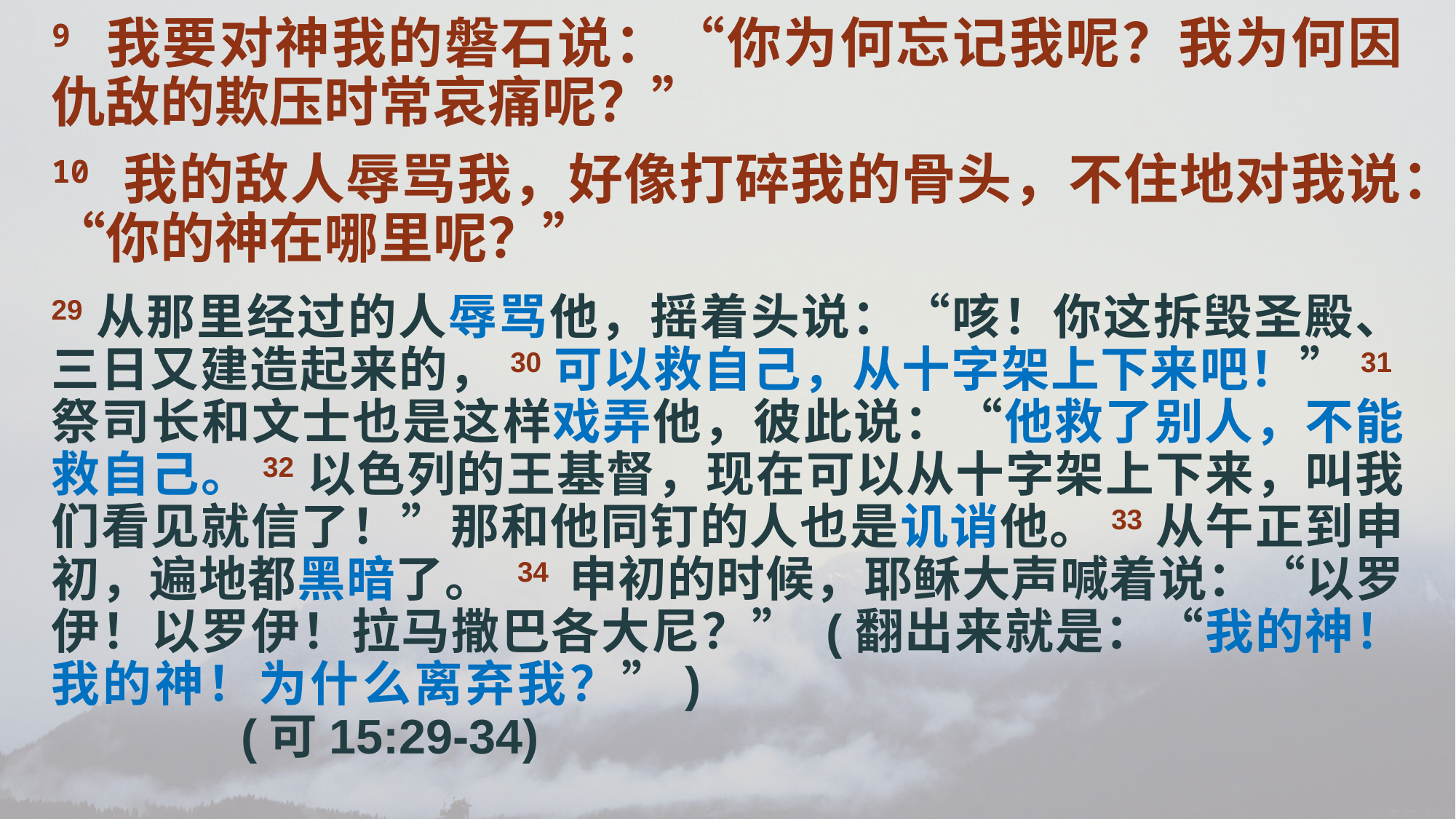

9 我要对神我的磐石说：“你为何忘记我呢？我为何因仇敌的欺压时常哀痛呢？”
10 我的敌人辱骂我，好像打碎我的骨头，不住地对我说：“你的神在哪里呢？”
29从那里经过的人辱骂他，摇着头说：“咳！你这拆毁圣殿、三日又建造起来的，30可以救自己，从十字架上下来吧！”31祭司长和文士也是这样戏弄他，彼此说：“他救了别人，不能救自己。32以色列的王基督，现在可以从十字架上下来，叫我们看见就信了！”那和他同钉的人也是讥诮他。33从午正到申初，遍地都黑暗了。 34 申初的时候，耶稣大声喊着说：“以罗伊！以罗伊！拉马撒巴各大尼？” (翻出来就是：“我的神！我的神！为什么离弃我？”) 								      (可15:29-34)